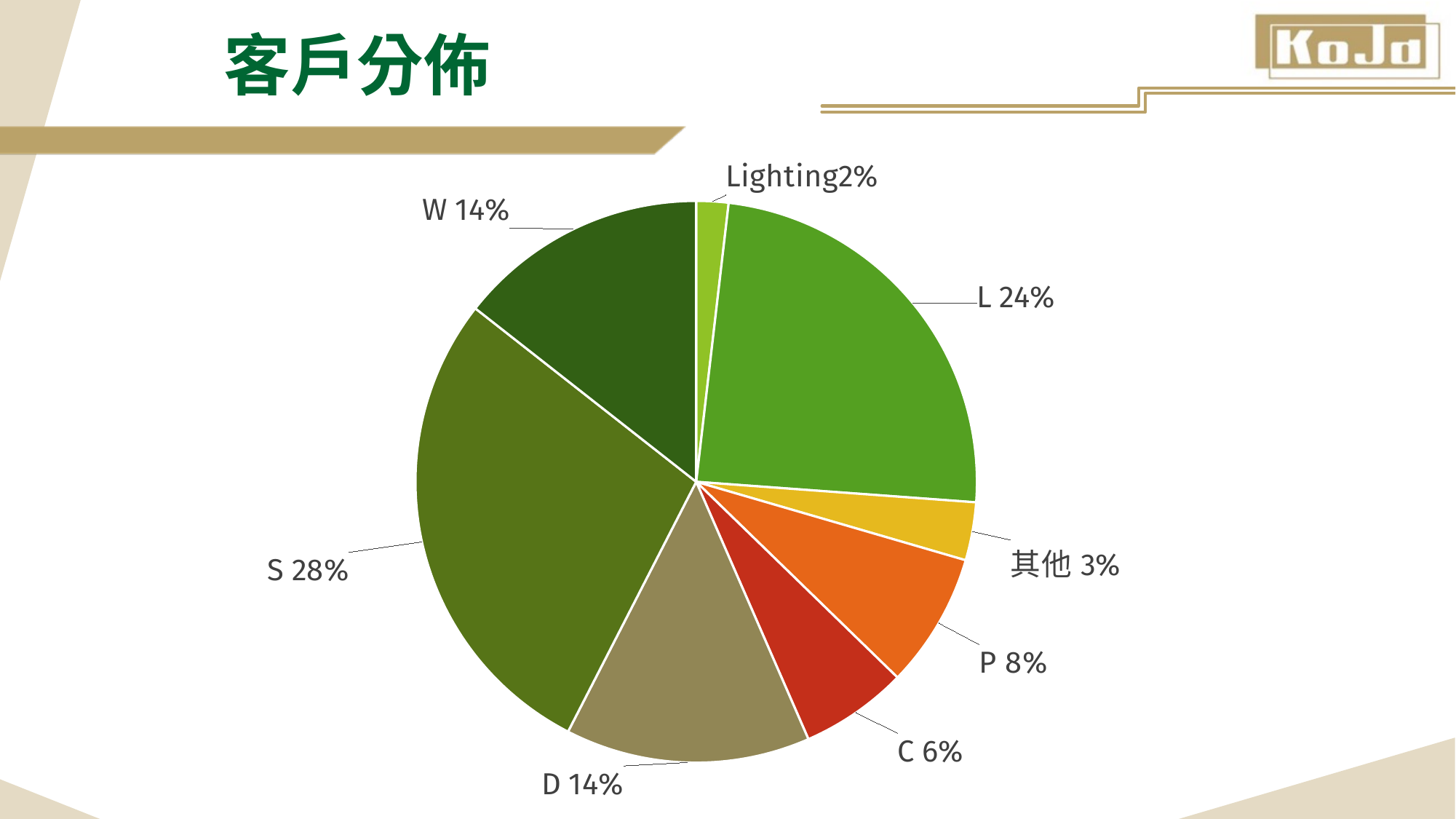

# 客戶分佈

### Chart

| Category | 加總 - 合計 | 加總 - 合計2 |
|---|---|---|
| Lighting | 51293766.0 | 0.01852257702871365 |
| 光寶集團 | 673406505.0 | 0.24317231572544984 |
| 其他 | 92448394.0 | 0.03338383262882021 |
| 致伸集團 | 214998329.0 | 0.07763756535145461 |
| 群光集團 | 171095778.0 | 0.06178401342753212 |
| 達方集團 | 390268768.0 | 0.14092908126849524 |
| 精元集團 | 776655127.0 | 0.28045619451305026 |
| 緯創集團 | 399089788.0 | 0.1441144200564841 |
| (空白) | None | 0.0 |